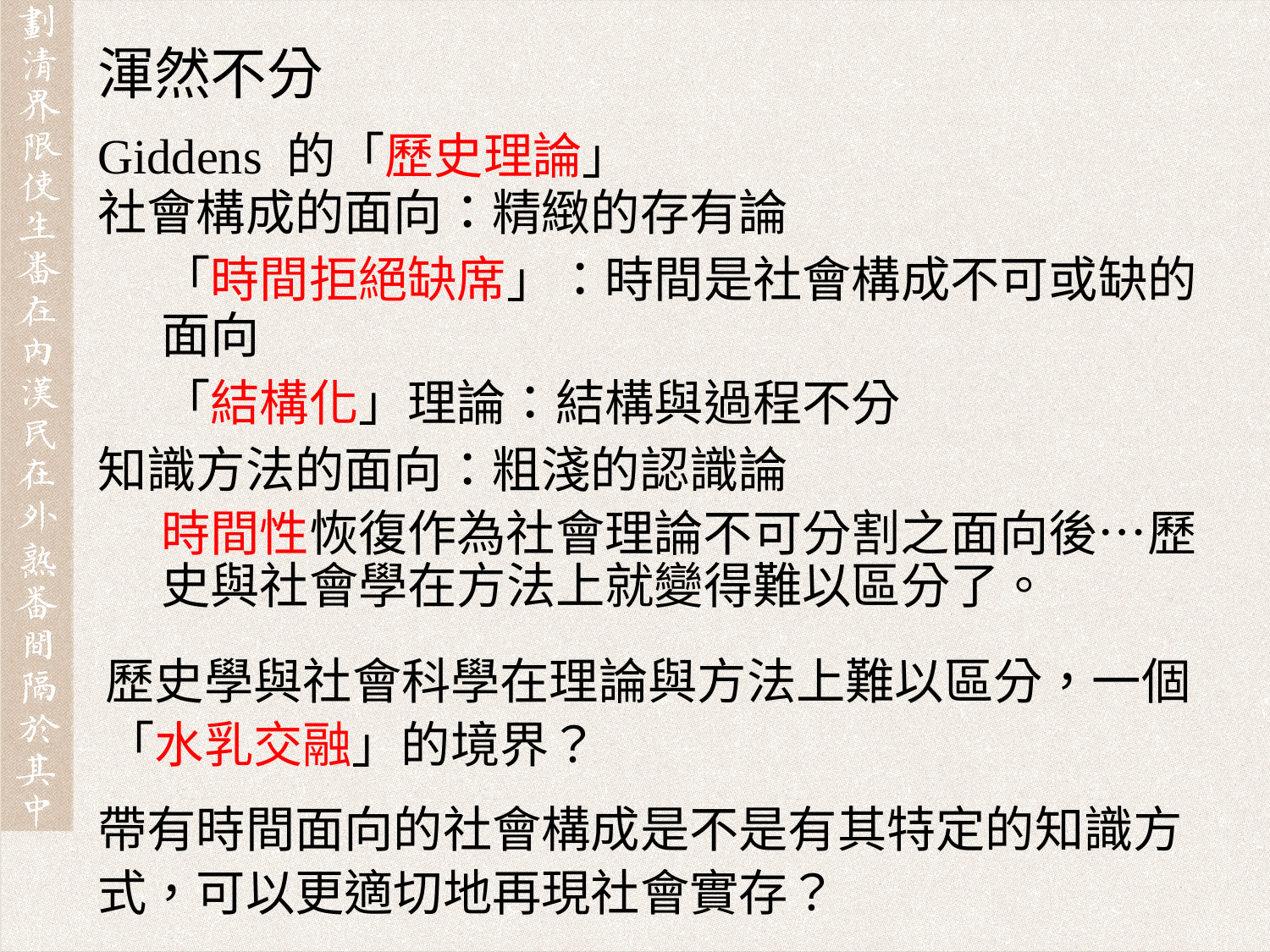

渾然不分
Giddens 的「歷史理論」
社會構成的面向：精緻的存有論
「時間拒絕缺席」：時間是社會構成不可或缺的面向
「結構化」理論：結構與過程不分
知識方法的面向：粗淺的認識論
時間性恢復作為社會理論不可分割之面向後…歷史與社會學在方法上就變得難以區分了。
歷史學與社會科學在理論與方法上難以區分，一個「水乳交融」的境界？
帶有時間面向的社會構成是不是有其特定的知識方式，可以更適切地再現社會實存？